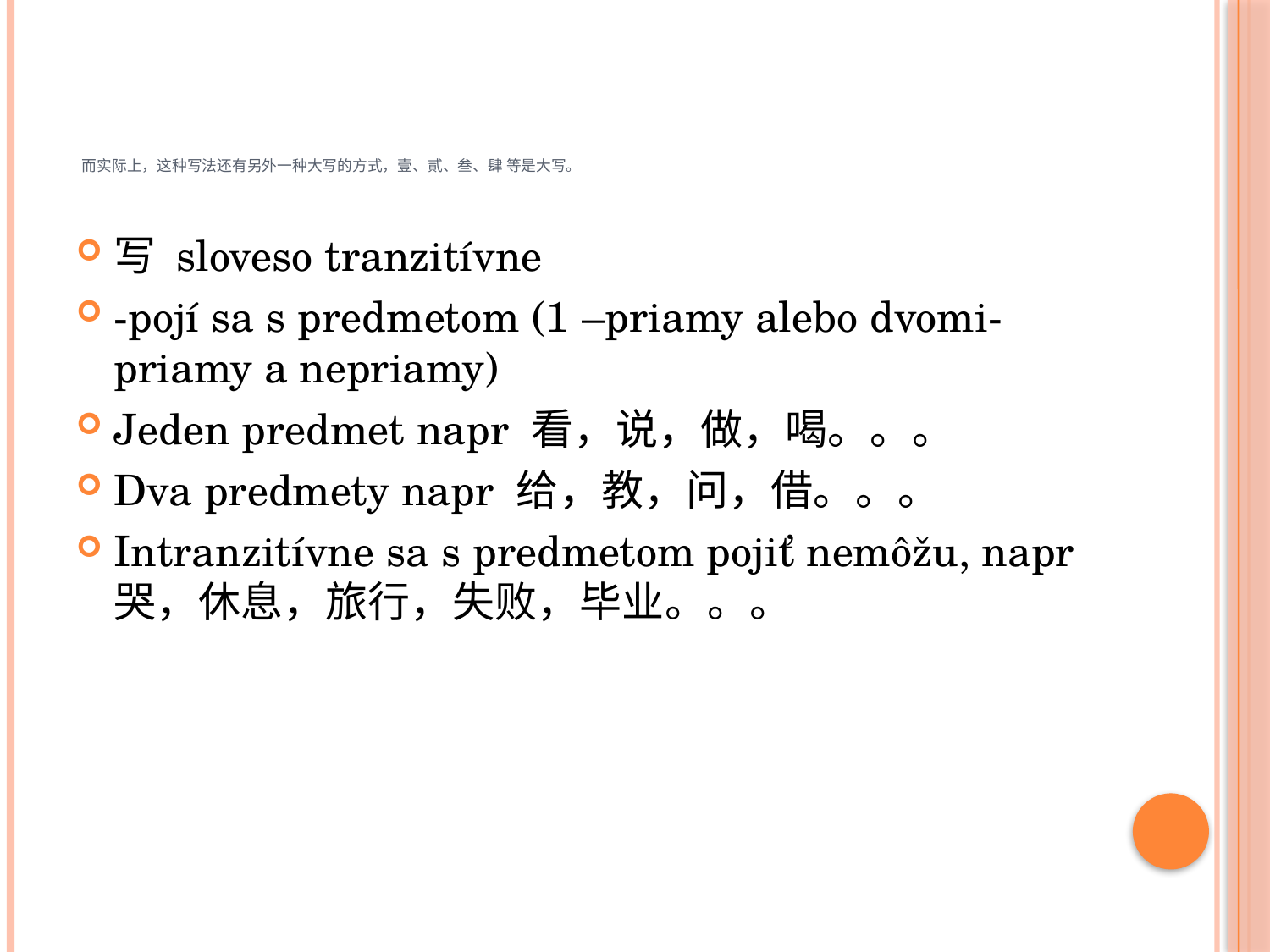

# 而实际上，这种写法还有另外一种大写的方式，壹、貳、叁、肆 等是大写。
写 sloveso tranzitívne
-pojí sa s predmetom (1 –priamy alebo dvomi-priamy a nepriamy)
Jeden predmet napr 看，说，做，喝。。。
Dva predmety napr 给，教，问，借。。。
Intranzitívne sa s predmetom pojiť nemôžu, napr 哭，休息，旅行，失败，毕业。。。